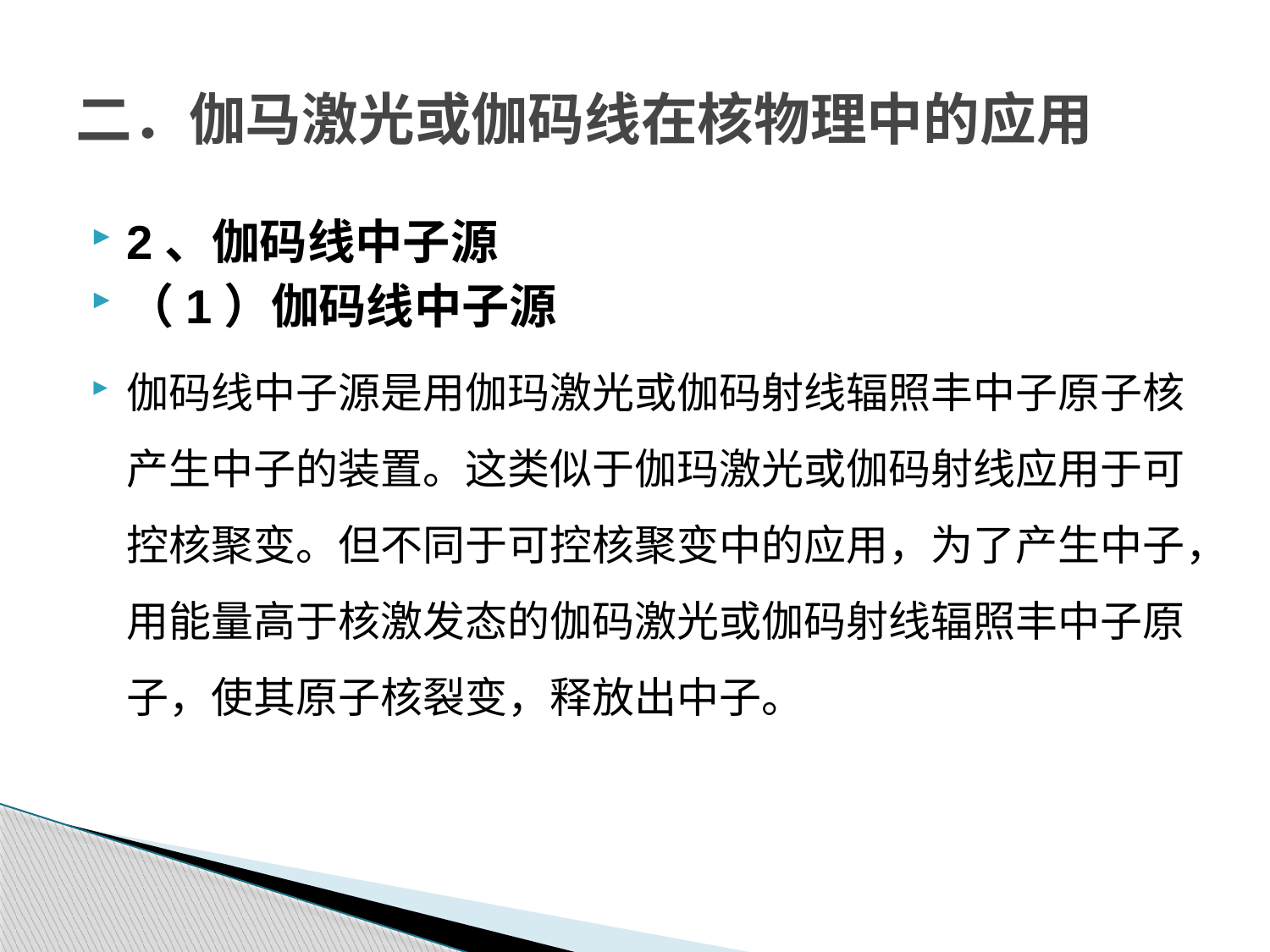

# 二．伽马激光或伽码线在核物理中的应用
2、伽码线中子源
（1）伽码线中子源
伽码线中子源是用伽玛激光或伽码射线辐照丰中子原子核产生中子的装置。这类似于伽玛激光或伽码射线应用于可控核聚变。但不同于可控核聚变中的应用，为了产生中子，用能量高于核激发态的伽码激光或伽码射线辐照丰中子原子，使其原子核裂变，释放出中子。